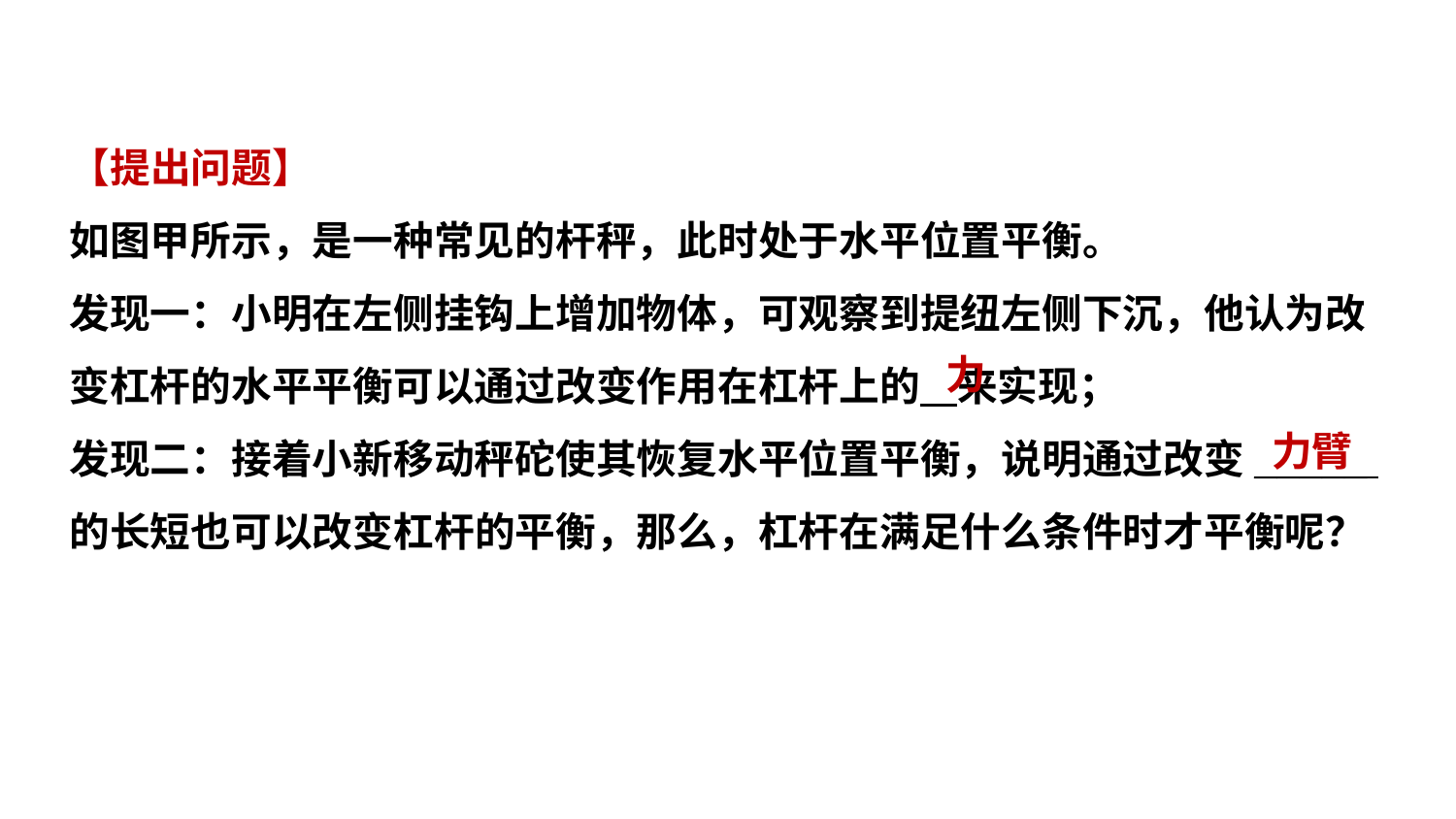

【提出问题】
如图甲所示，是一种常见的杆秤，此时处于水平位置平衡。
发现一：小明在左侧挂钩上增加物体，可观察到提纽左侧下沉，他认为改
变杠杆的水平平衡可以通过改变作用在杠杆上的    来实现；
发现二：接着小新移动秤砣使其恢复水平位置平衡，说明通过改变_____
的长短也可以改变杠杆的平衡，那么，杠杆在满足什么条件时才平衡呢？
力
力臂